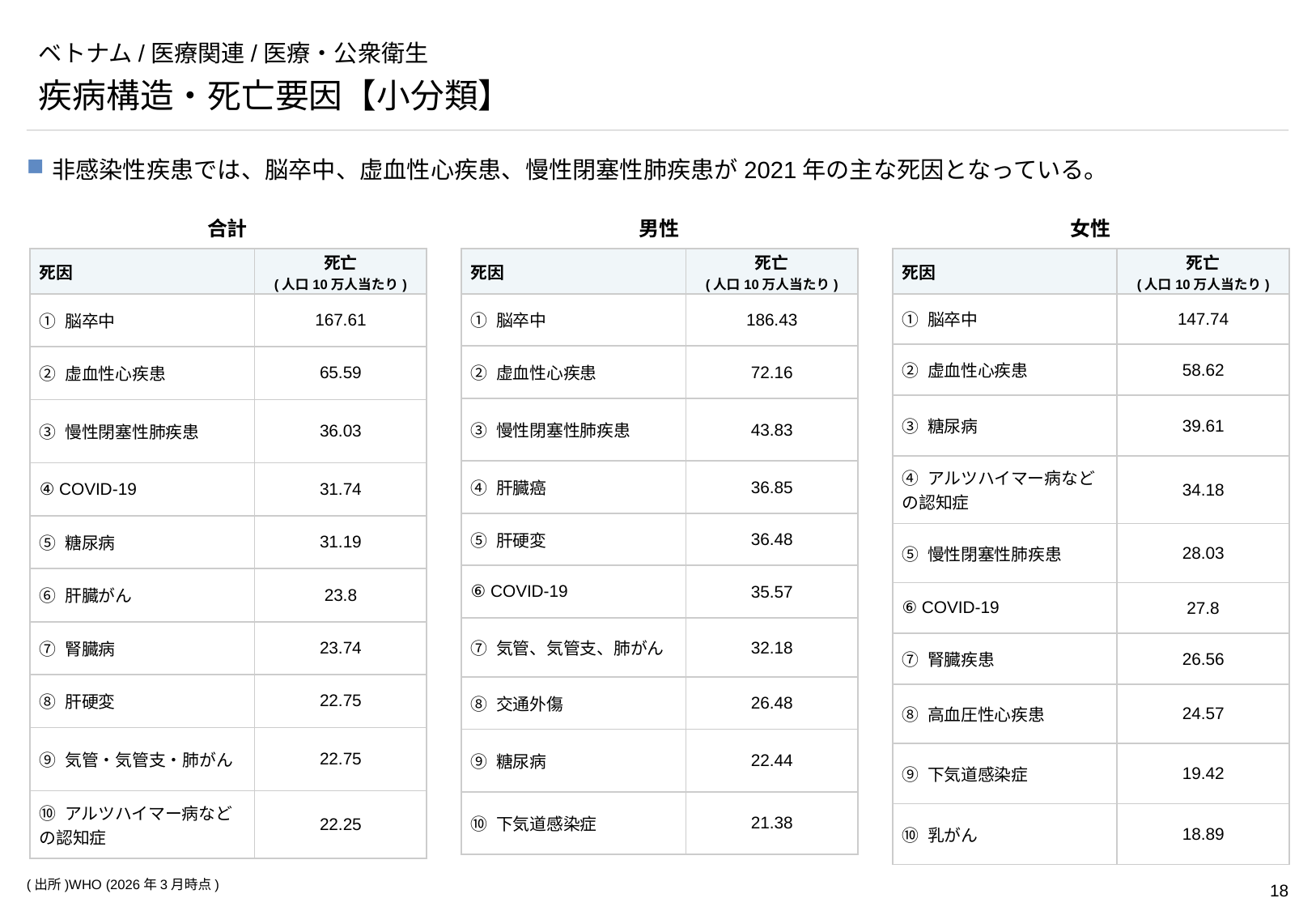

# ベトナム/医療関連/医療・公衆衛生
疾病構造・死亡要因【小分類】
非感染性疾患では、脳卒中、虚血性心疾患、慢性閉塞性肺疾患が2021年の主な死因となっている。
合計
男性
女性
| 死因 | 死亡 (人口10万人当たり) |
| --- | --- |
| ① 脳卒中 | 167.61 |
| ② 虚血性心疾患 | 65.59 |
| ③ 慢性閉塞性肺疾患 | 36.03 |
| ④ COVID-19 | 31.74 |
| ⑤ 糖尿病 | 31.19 |
| ⑥ 肝臓がん | 23.8 |
| ⑦ 腎臓病 | 23.74 |
| ⑧ 肝硬変 | 22.75 |
| ⑨ 気管・気管支・肺がん | 22.75 |
| ⑩ アルツハイマー病などの認知症 | 22.25 |
| 死因 | 死亡 (人口10万人当たり) |
| --- | --- |
| ① 脳卒中 | 186.43 |
| ② 虚血性心疾患 | 72.16 |
| ③ 慢性閉塞性肺疾患 | 43.83 |
| ④ 肝臓癌 | 36.85 |
| ⑤ 肝硬変 | 36.48 |
| ⑥ COVID-19 | 35.57 |
| ⑦ 気管、気管支、肺がん | 32.18 |
| ⑧ 交通外傷 | 26.48 |
| ⑨ 糖尿病 | 22.44 |
| ⑩ 下気道感染症 | 21.38 |
| 死因 | 死亡 (人口10万人当たり) |
| --- | --- |
| ① 脳卒中 | 147.74 |
| ② 虚血性心疾患 | 58.62 |
| ③ 糖尿病 | 39.61 |
| ④ アルツハイマー病などの認知症 | 34.18 |
| ⑤ 慢性閉塞性肺疾患 | 28.03 |
| ⑥ COVID-19 | 27.8 |
| ⑦ 腎臓疾患 | 26.56 |
| ⑧ 高血圧性心疾患 | 24.57 |
| ⑨ 下気道感染症 | 19.42 |
| ⑩ 乳がん | 18.89 |
(出所)WHO (2026年3月時点)